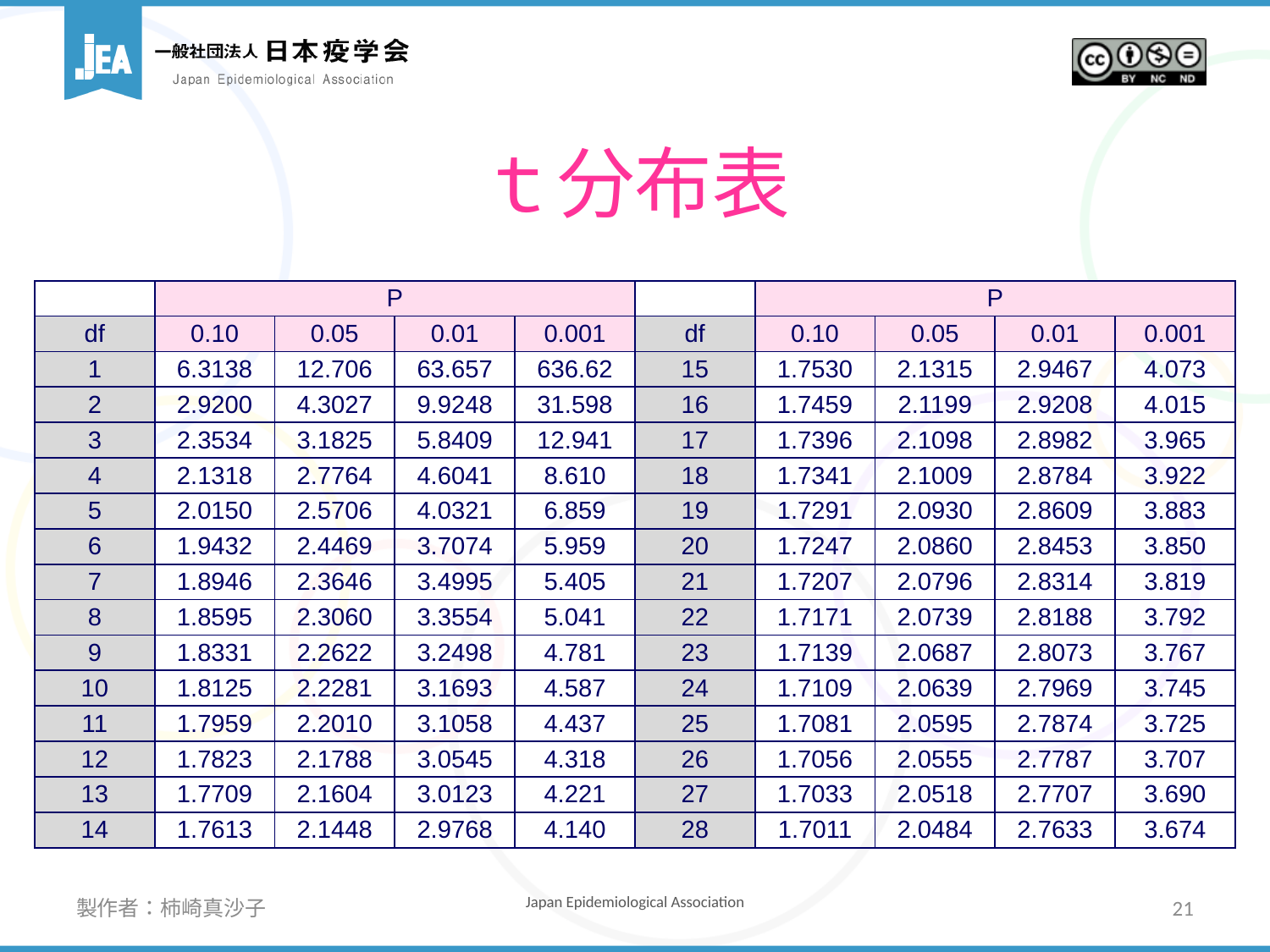

# ｔ分布表
|  | P |  |  |  |  | P |  |  |  |
| --- | --- | --- | --- | --- | --- | --- | --- | --- | --- |
| df | 0.10 | 0.05 | 0.01 | 0.001 | df | 0.10 | 0.05 | 0.01 | 0.001 |
| 1 | 6.3138 | 12.706 | 63.657 | 636.62 | 15 | 1.7530 | 2.1315 | 2.9467 | 4.073 |
| 2 | 2.9200 | 4.3027 | 9.9248 | 31.598 | 16 | 1.7459 | 2.1199 | 2.9208 | 4.015 |
| 3 | 2.3534 | 3.1825 | 5.8409 | 12.941 | 17 | 1.7396 | 2.1098 | 2.8982 | 3.965 |
| 4 | 2.1318 | 2.7764 | 4.6041 | 8.610 | 18 | 1.7341 | 2.1009 | 2.8784 | 3.922 |
| 5 | 2.0150 | 2.5706 | 4.0321 | 6.859 | 19 | 1.7291 | 2.0930 | 2.8609 | 3.883 |
| 6 | 1.9432 | 2.4469 | 3.7074 | 5.959 | 20 | 1.7247 | 2.0860 | 2.8453 | 3.850 |
| 7 | 1.8946 | 2.3646 | 3.4995 | 5.405 | 21 | 1.7207 | 2.0796 | 2.8314 | 3.819 |
| 8 | 1.8595 | 2.3060 | 3.3554 | 5.041 | 22 | 1.7171 | 2.0739 | 2.8188 | 3.792 |
| 9 | 1.8331 | 2.2622 | 3.2498 | 4.781 | 23 | 1.7139 | 2.0687 | 2.8073 | 3.767 |
| 10 | 1.8125 | 2.2281 | 3.1693 | 4.587 | 24 | 1.7109 | 2.0639 | 2.7969 | 3.745 |
| 11 | 1.7959 | 2.2010 | 3.1058 | 4.437 | 25 | 1.7081 | 2.0595 | 2.7874 | 3.725 |
| 12 | 1.7823 | 2.1788 | 3.0545 | 4.318 | 26 | 1.7056 | 2.0555 | 2.7787 | 3.707 |
| 13 | 1.7709 | 2.1604 | 3.0123 | 4.221 | 27 | 1.7033 | 2.0518 | 2.7707 | 3.690 |
| 14 | 1.7613 | 2.1448 | 2.9768 | 4.140 | 28 | 1.7011 | 2.0484 | 2.7633 | 3.674 |
製作者：柿崎真沙子
21